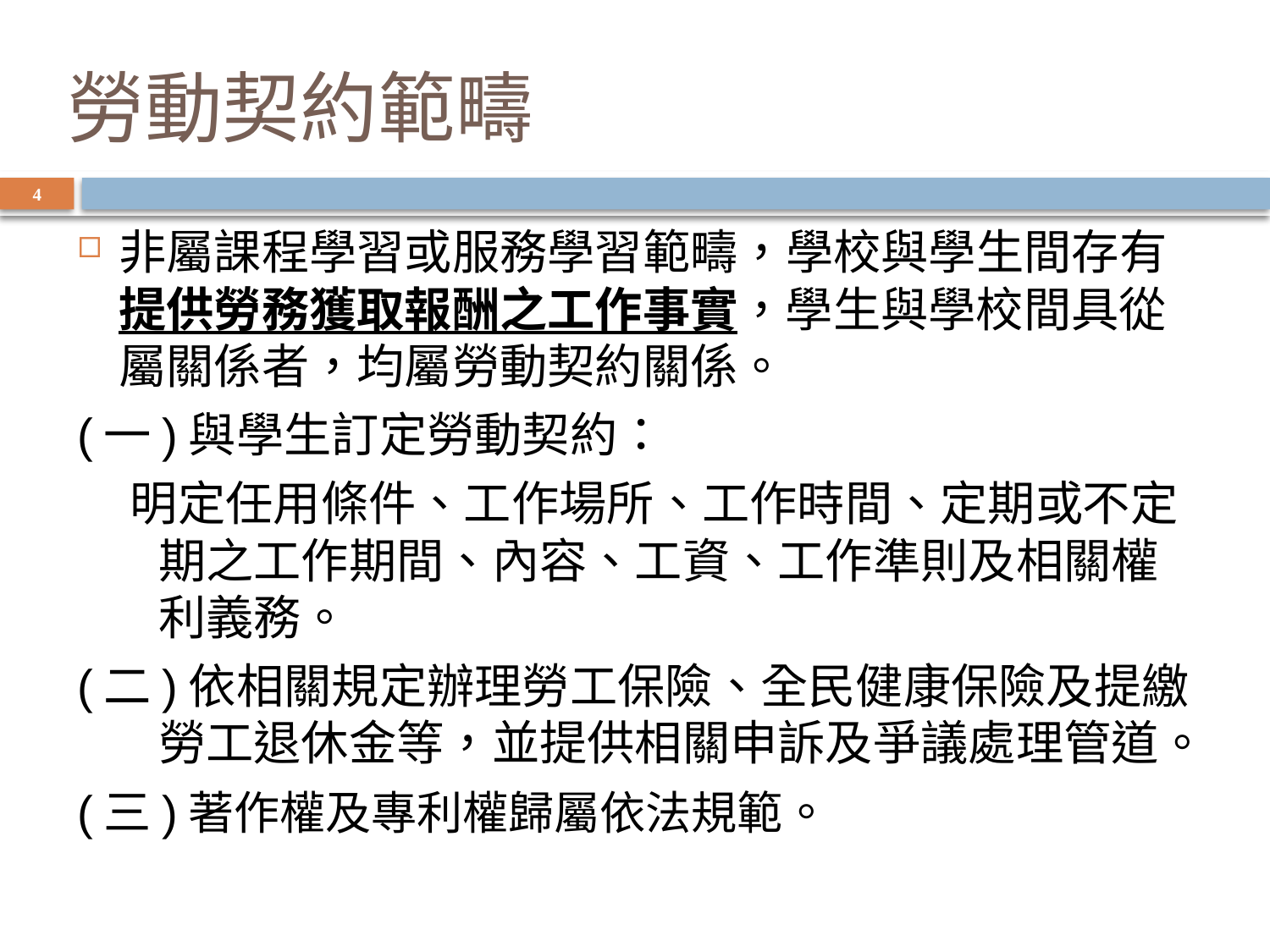

# 勞動契約範疇
4
非屬課程學習或服務學習範疇，學校與學生間存有提供勞務獲取報酬之工作事實，學生與學校間具從屬關係者，均屬勞動契約關係。
(一)與學生訂定勞動契約：
    明定任用條件、工作場所、工作時間、定期或不定期之工作期間、內容、工資、工作準則及相關權利義務。
(二)依相關規定辦理勞工保險、全民健康保險及提繳勞工退休金等，並提供相關申訴及爭議處理管道。
(三)著作權及專利權歸屬依法規範。